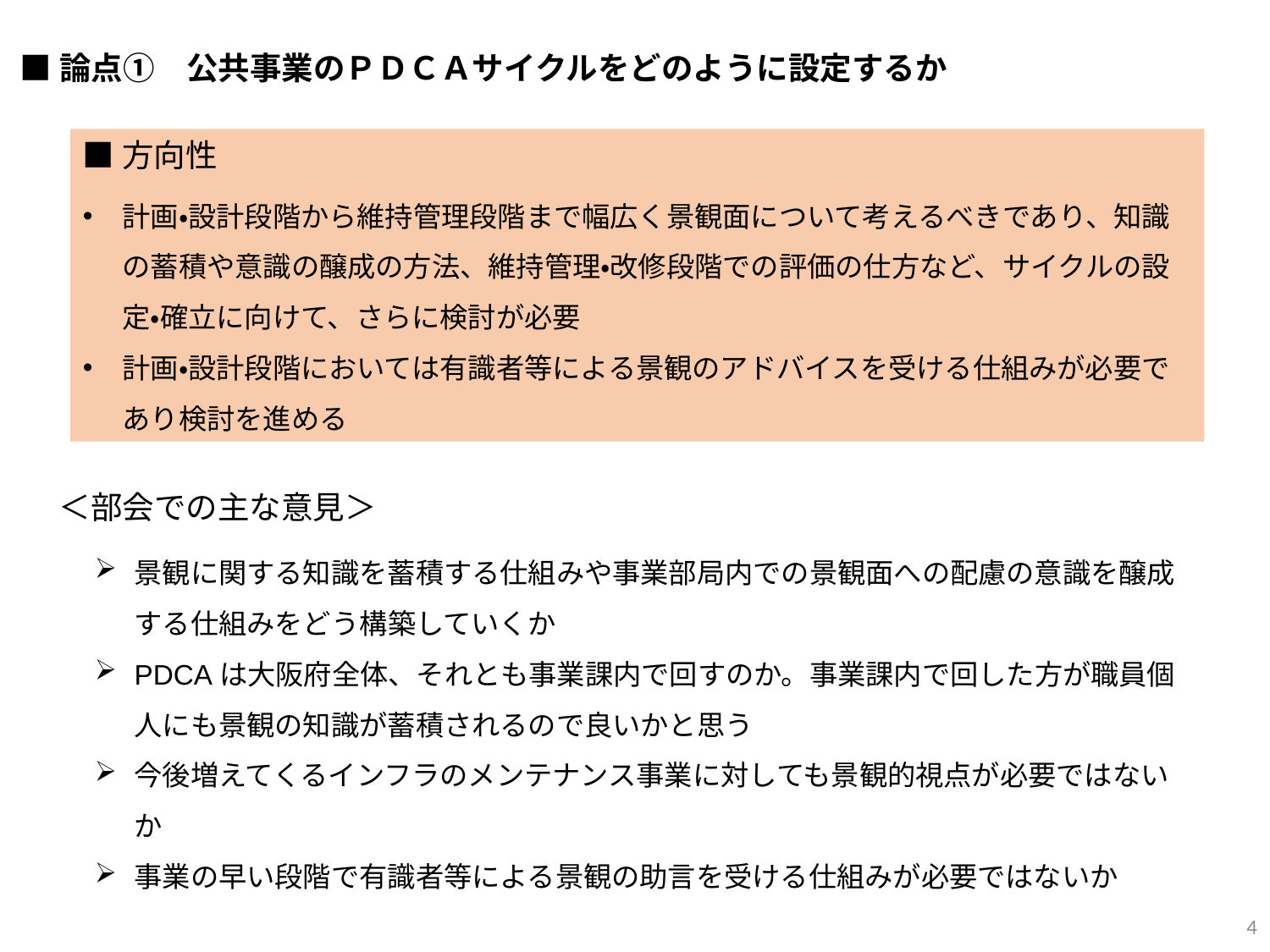

■論点①　公共事業のＰＤＣＡサイクルをどのように設定するか
■方向性

計画・設計段階から維持管理段階まで幅広く景観面について考えるべきであり、知識の蓄積や意識の醸成の方法、維持管理・改修段階での評価の仕方など、サイクルの設定・確立に向けて、さらに検討が必要
計画・設計段階においては有識者等による景観のアドバイスを受ける仕組みが必要であり検討を進める
＜部会での主な意見＞
景観に関する知識を蓄積する仕組みや事業部局内での景観面への配慮の意識を醸成する仕組みをどう構築していくか
PDCAは大阪府全体、それとも事業課内で回すのか。事業課内で回した方が職員個人にも景観の知識が蓄積されるので良いかと思う
今後増えてくるインフラのメンテナンス事業に対しても景観的視点が必要ではないか
事業の早い段階で有識者等による景観の助言を受ける仕組みが必要ではないか
4